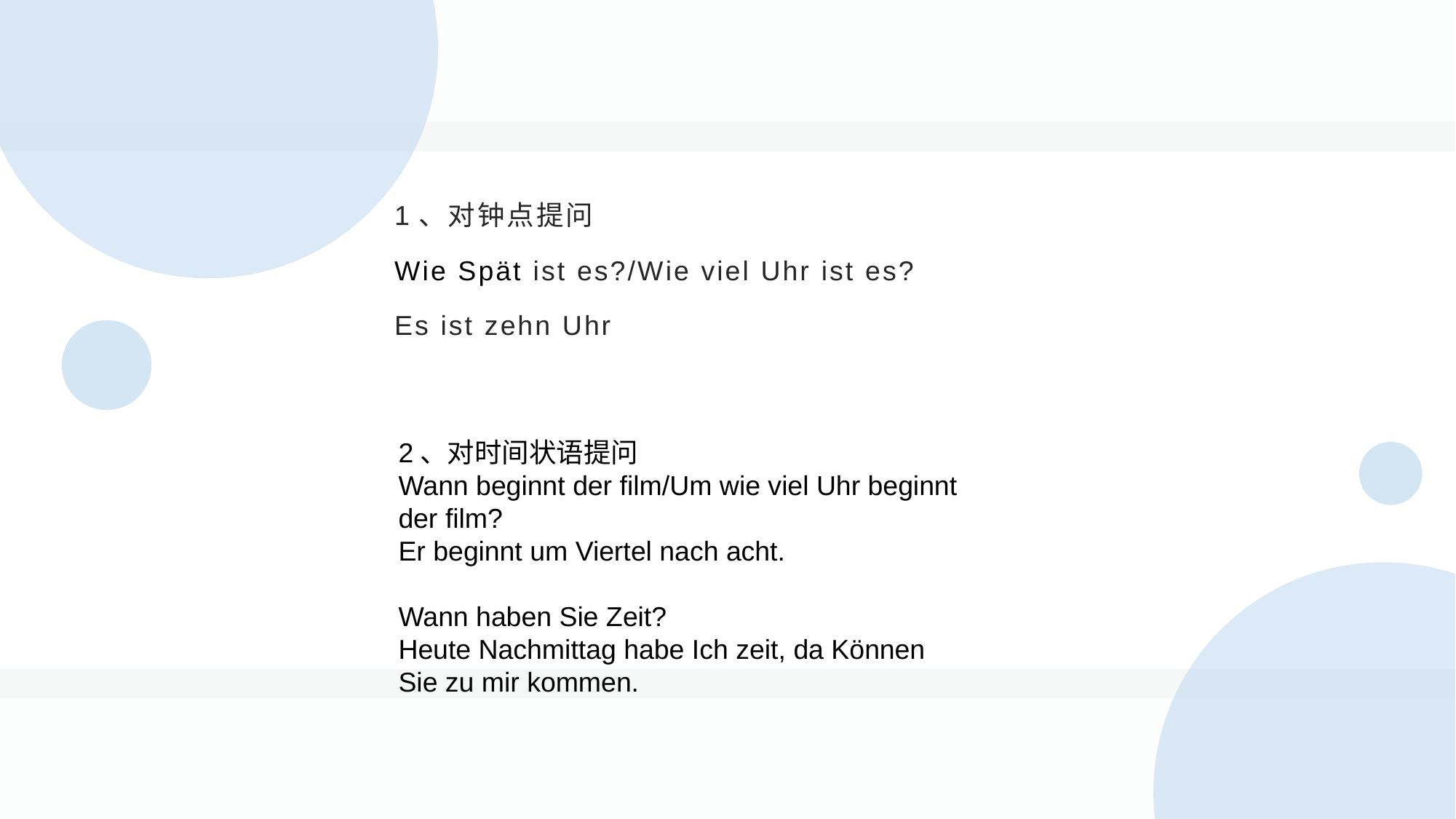

1、对钟点提问
Wie Spät ist es?/Wie viel Uhr ist es?
Es ist zehn Uhr

2、对时间状语提问
Wann beginnt der film/Um wie viel Uhr beginnt der film?
Er beginnt um Viertel nach acht.

Wann haben Sie Zeit?
Heute Nachmittag habe Ich zeit, da Können Sie zu mir kommen.